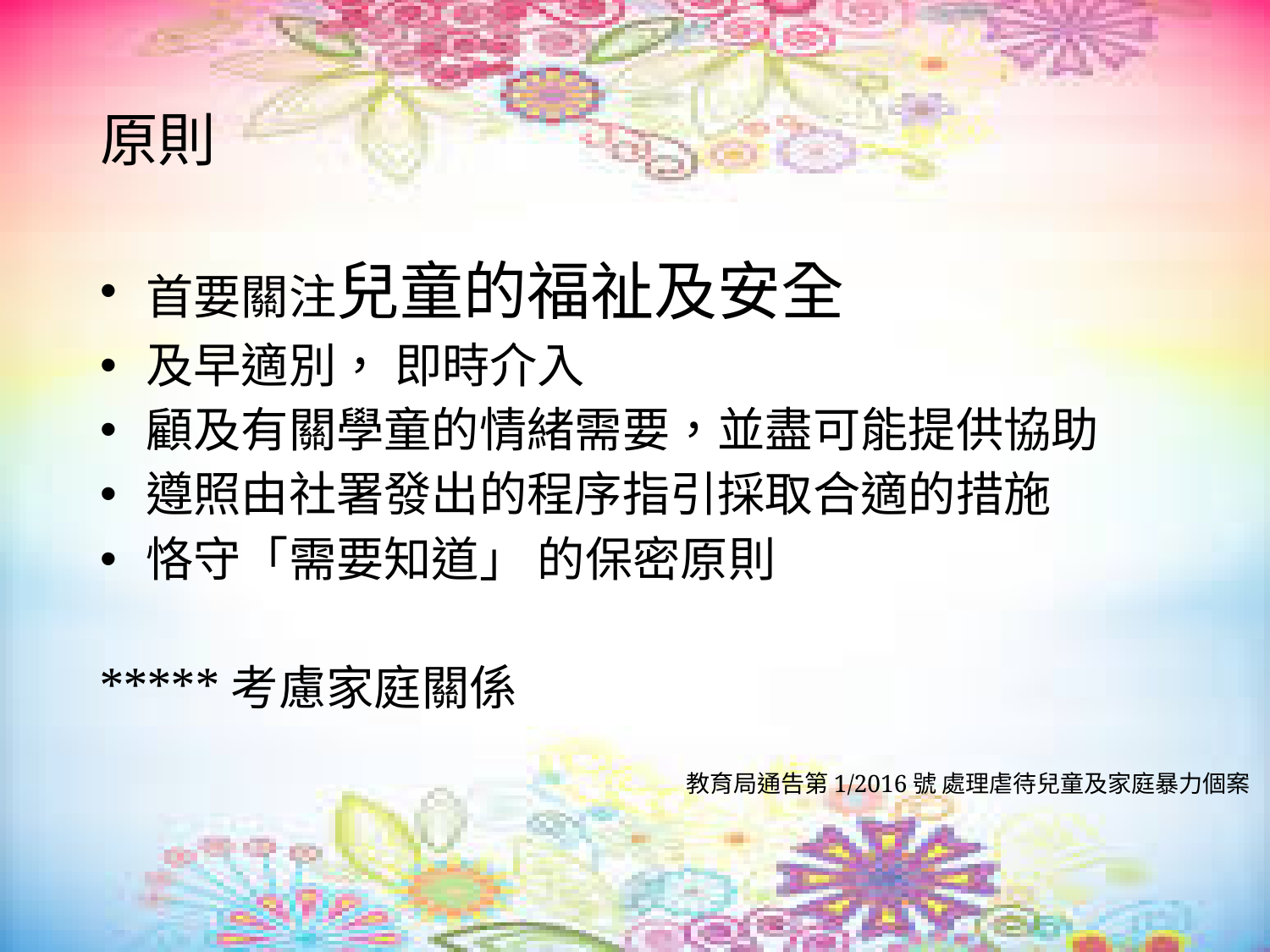

# 原則
 首要關注兒童的福祉及安全
 及早適別， 即時介入
 顧及有關學童的情緒需要，並盡可能提供協助
 遵照由社署發出的程序指引採取合適的措施
 恪守「需要知道」 的保密原則

*****考慮家庭關係
教育局通告第1/2016號 處理虐待兒童及家庭暴力個案